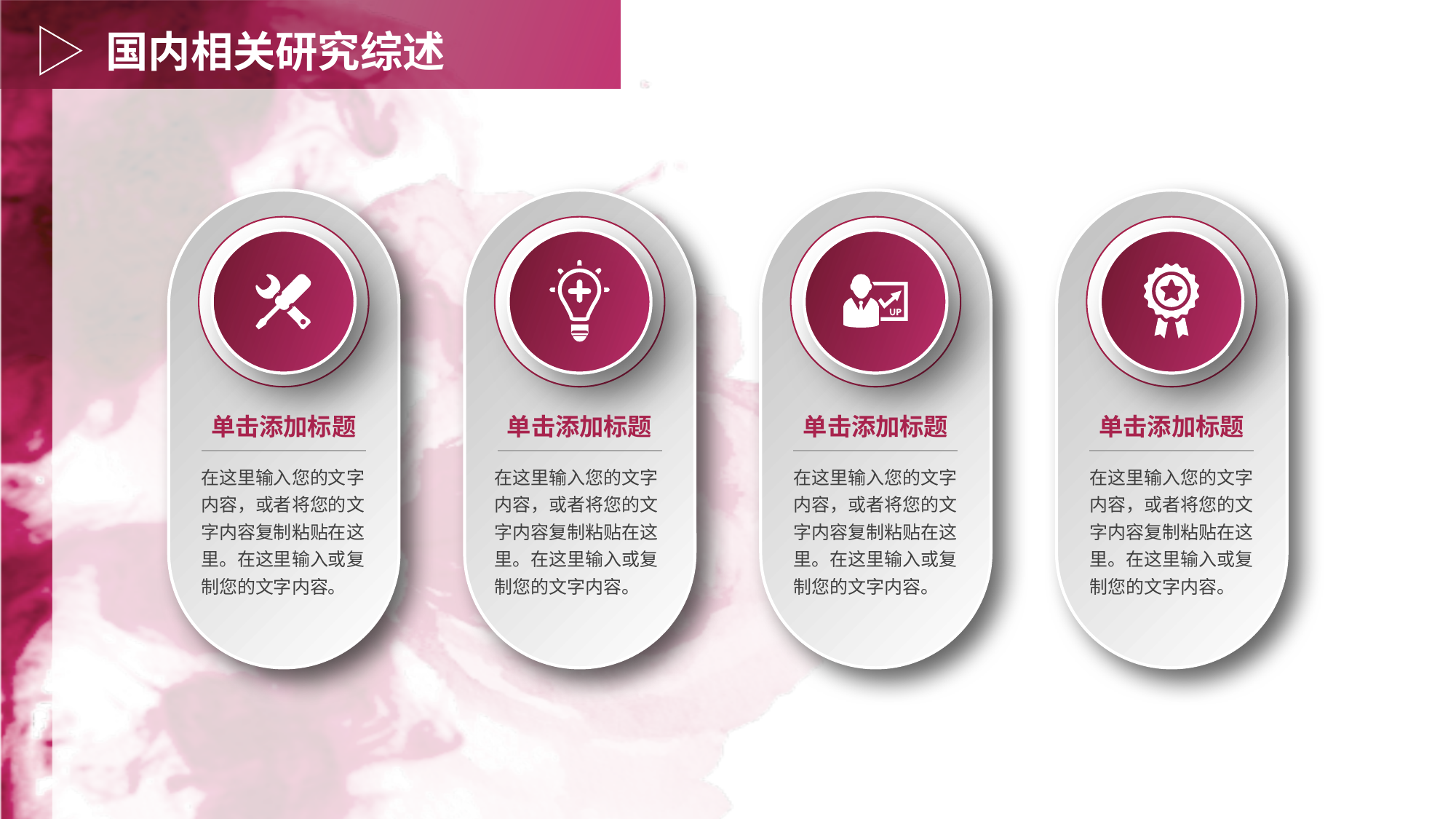

国内相关研究综述

单击添加标题
单击添加标题
单击添加标题
单击添加标题
在这里输入您的文字内容，或者将您的文字内容复制粘贴在这里。在这里输入或复制您的文字内容。
在这里输入您的文字内容，或者将您的文字内容复制粘贴在这里。在这里输入或复制您的文字内容。
在这里输入您的文字内容，或者将您的文字内容复制粘贴在这里。在这里输入或复制您的文字内容。
在这里输入您的文字内容，或者将您的文字内容复制粘贴在这里。在这里输入或复制您的文字内容。